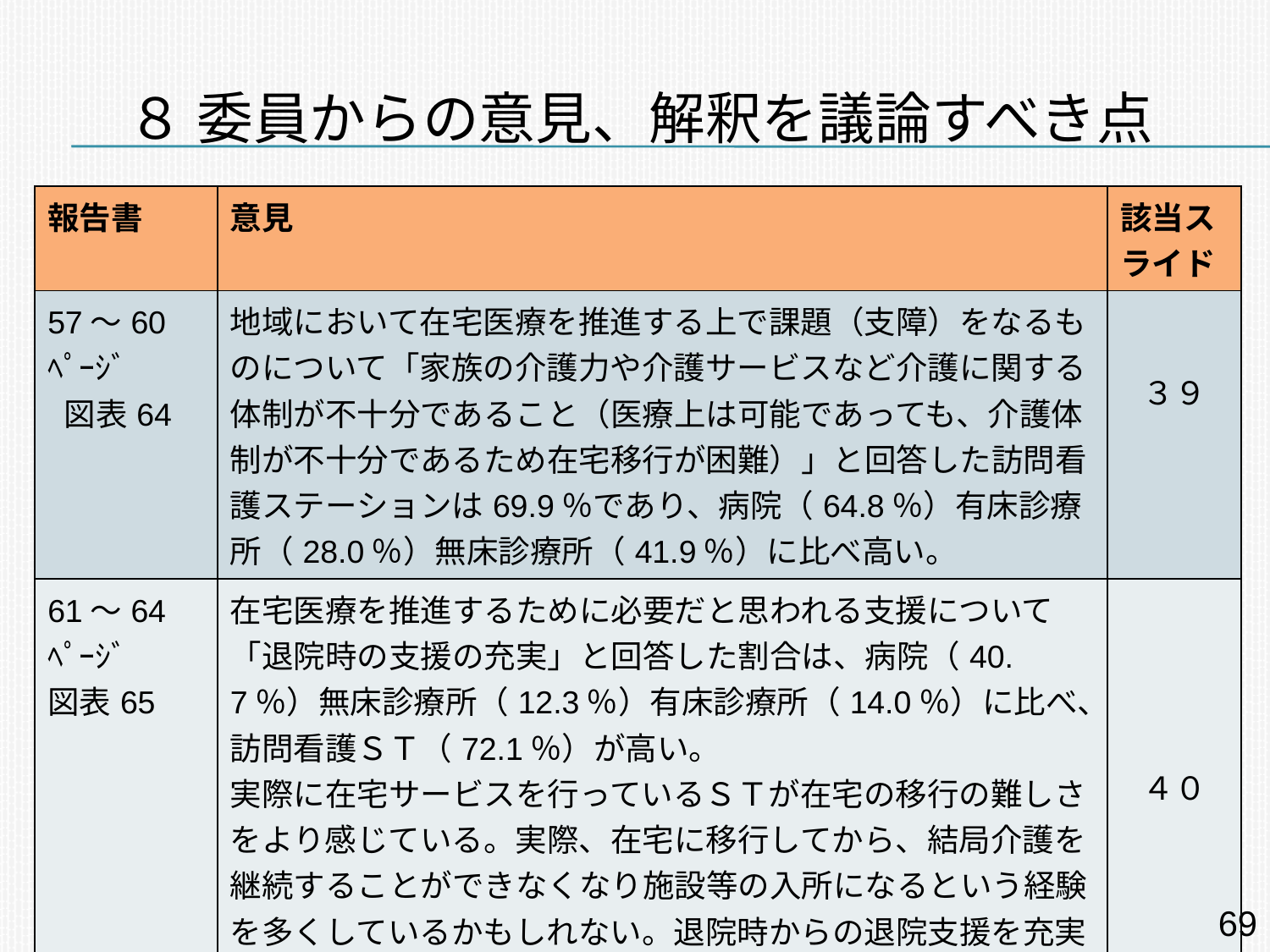

# ８ 委員からの意見、解釈を議論すべき点
| 報告書 | 意見 | 該当スライド |
| --- | --- | --- |
| 57～60ﾍﾟｰｼﾞ 図表64 | 地域において在宅医療を推進する上で課題（支障）をなるものについて「家族の介護力や介護サービスなど介護に関する体制が不十分であること（医療上は可能であっても、介護体制が不十分であるため在宅移行が困難）」と回答した訪問看護ステーションは69.9％であり、病院（64.8％）有床診療所（28.0％）無床診療所（41.9％）に比べ高い。 | ３９ |
| 61～64 ﾍﾟｰｼﾞ 図表65 | 在宅医療を推進するために必要だと思われる支援について「退院時の支援の充実」と回答した割合は、病院（40.7％）無床診療所（12.3％）有床診療所（14.0％）に比べ、訪問看護ＳＴ（72.1％）が高い。 実際に在宅サービスを行っているＳＴが在宅の移行の難しさをより感じている。実際、在宅に移行してから、結局介護を継続することができなくなり施設等の入所になるという経験を多くしているかもしれない。退院時からの退院支援を充実することで、在宅介護を継続できる可能性があるのであればその部分が在宅介護の課題ではないか（退院支援の在り方、在宅の家族支援の方法など） | ４０ |
69